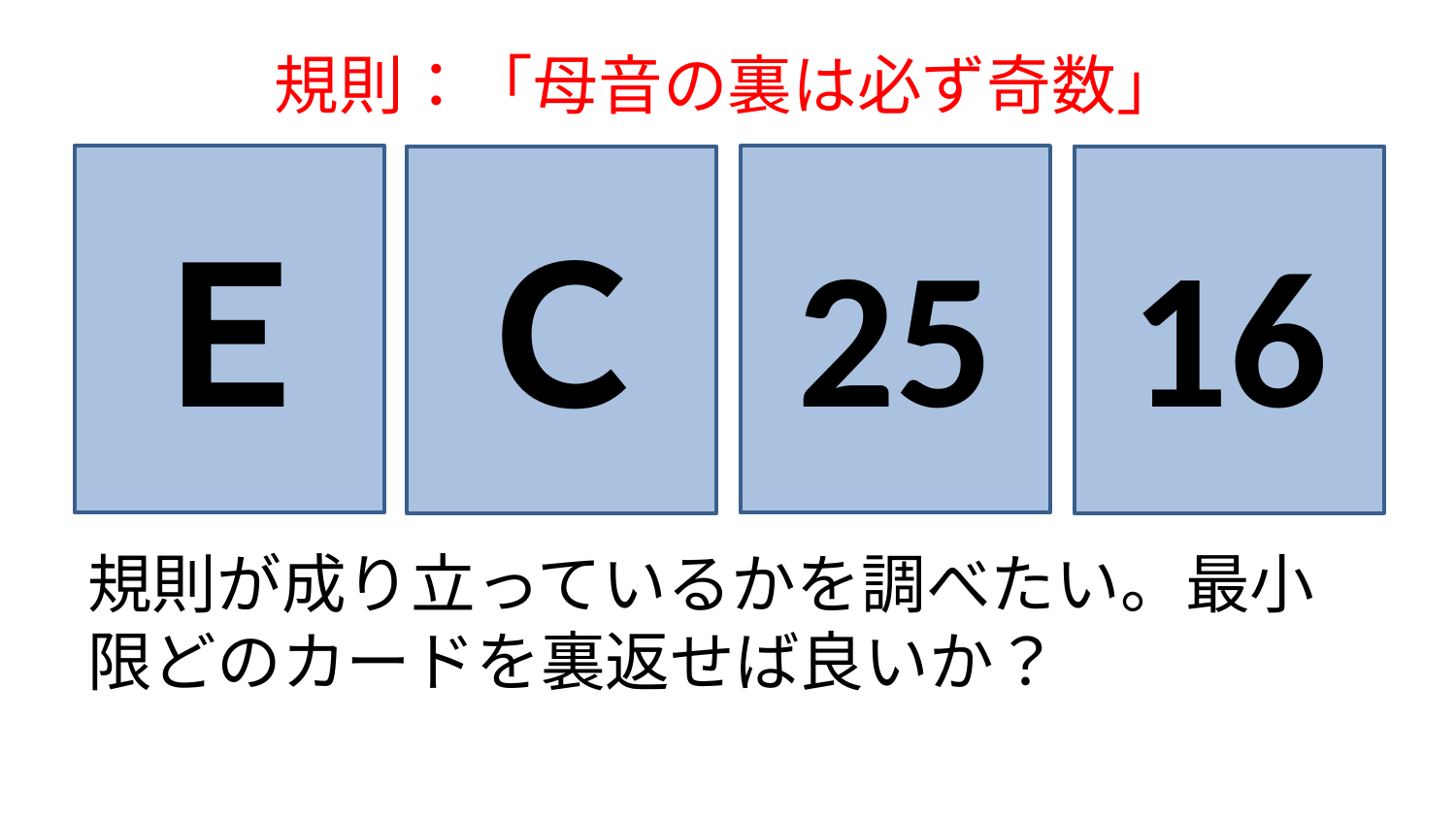

# 規則：「母音の裏は必ず奇数」
Ｅ
25
Ｃ
16
規則が成り立っているかを調べたい。最小限どのカードを裏返せば良いか？